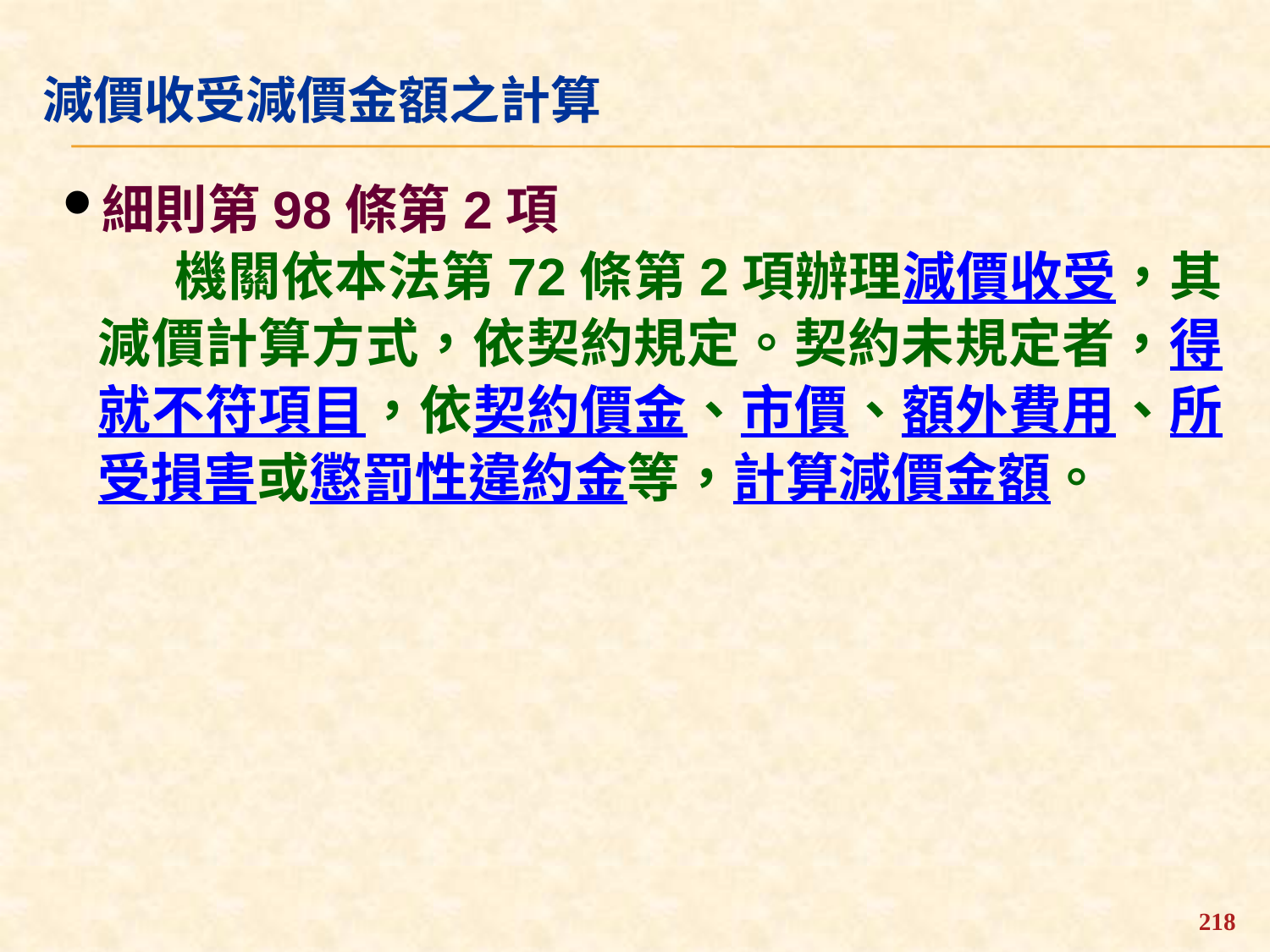

減價收受減價金額之計算
細則第98條第2項
機關依本法第72條第2項辦理減價收受，其減價計算方式，依契約規定。契約未規定者，得就不符項目，依契約價金、市價、額外費用、所受損害或懲罰性違約金等，計算減價金額。
218